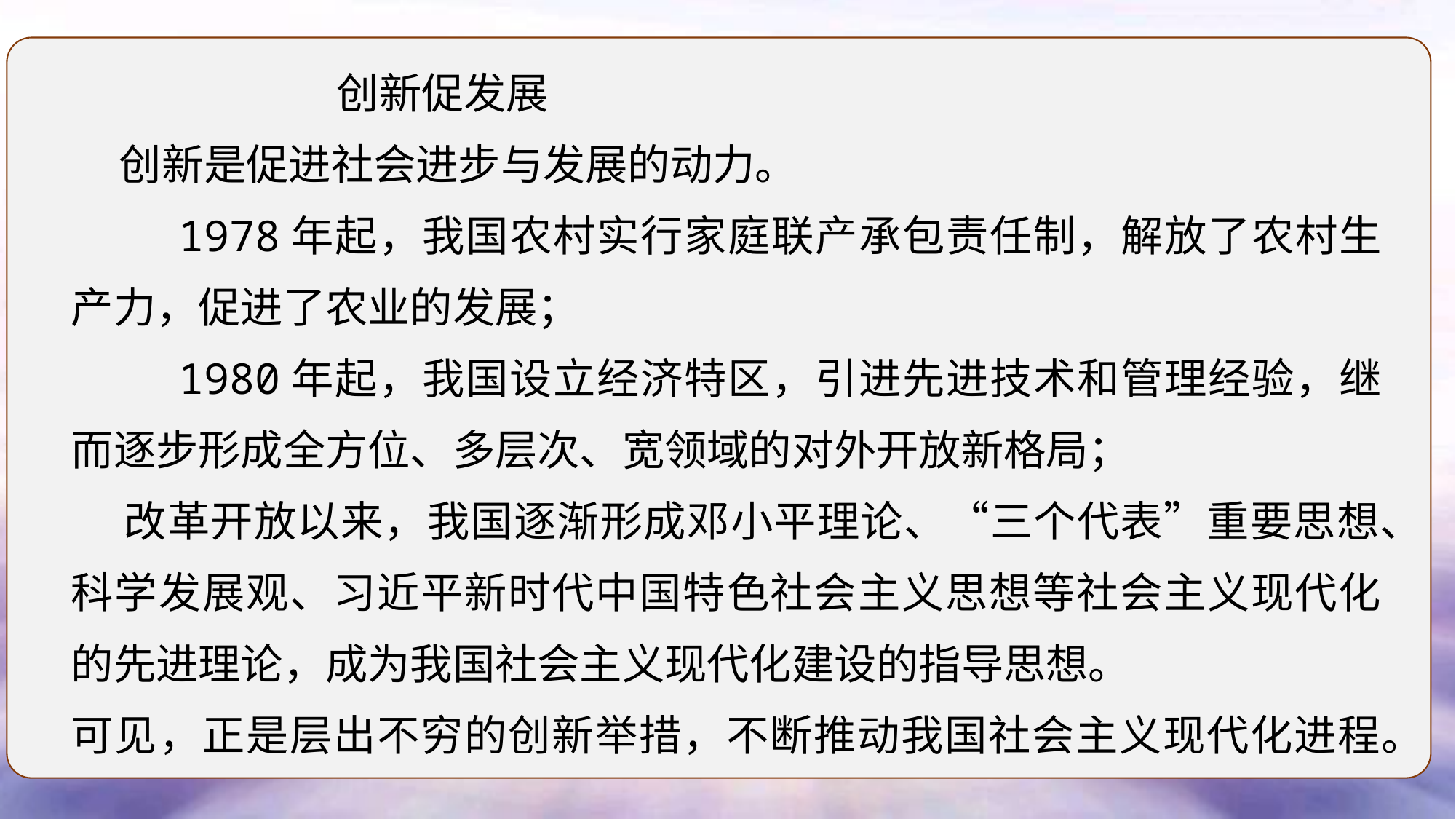

创新促发展
    创新是促进社会进步与发展的动力。
    1978年起，我国农村实行家庭联产承包责任制，解放了农村生产力，促进了农业的发展；
    1980年起，我国设立经济特区，引进先进技术和管理经验，继而逐步形成全方位、多层次、宽领域的对外开放新格局；
    改革开放以来，我国逐渐形成邓小平理论、“三个代表”重要思想、科学发展观、习近平新时代中国特色社会主义思想等社会主义现代化的先进理论，成为我国社会主义现代化建设的指导思想。
可见，正是层出不穷的创新举措，不断推动我国社会主义现代化进程。